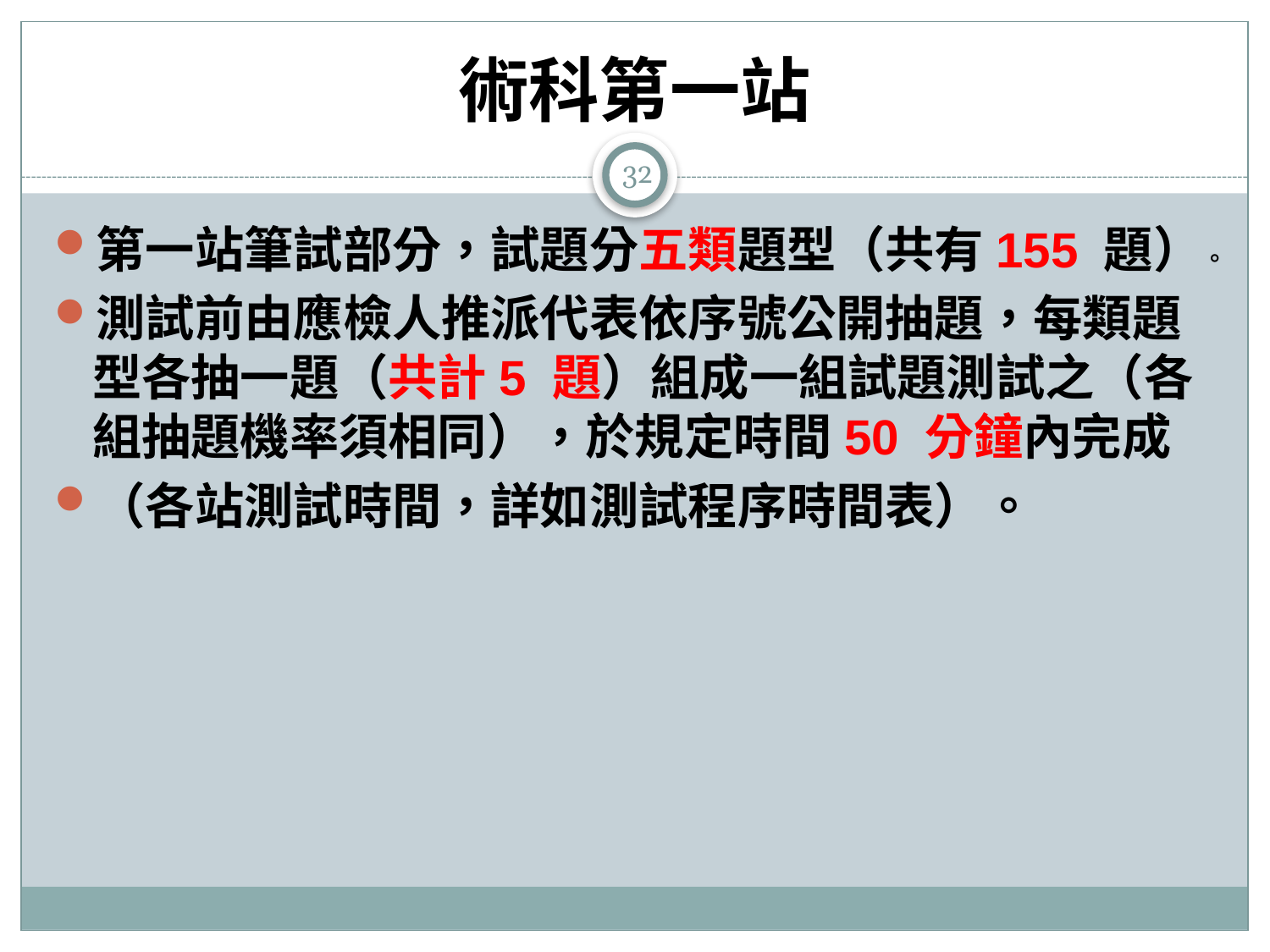

# 術科第一站
32
第一站筆試部分，試題分五類題型（共有155 題）。
測試前由應檢人推派代表依序號公開抽題，每類題型各抽一題（共計5 題）組成一組試題測試之（各組抽題機率須相同），於規定時間50 分鐘內完成
（各站測試時間，詳如測試程序時間表）。